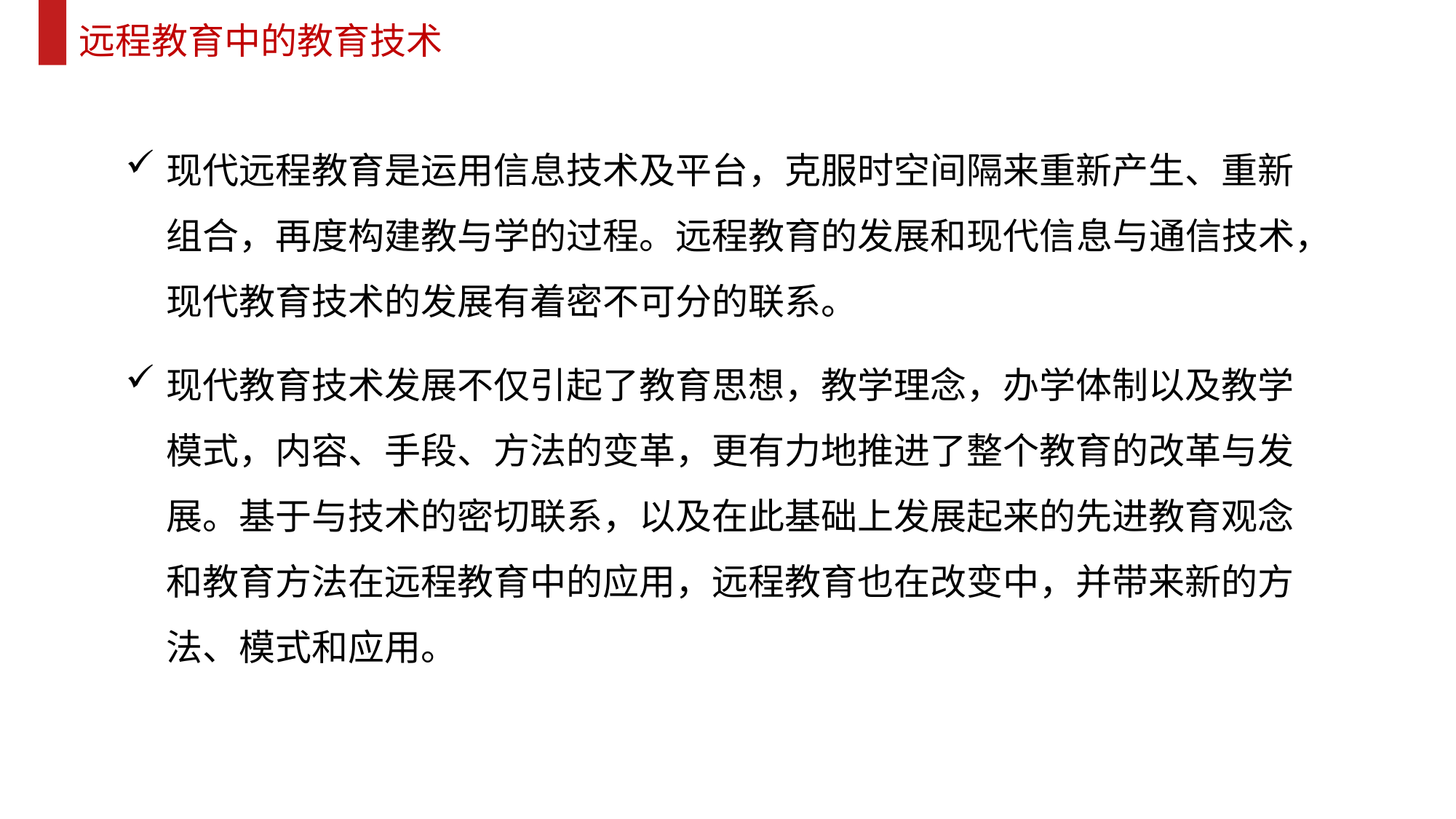

远程教育中的教育技术
现代远程教育是运用信息技术及平台，克服时空间隔来重新产生、重新组合，再度构建教与学的过程。远程教育的发展和现代信息与通信技术，现代教育技术的发展有着密不可分的联系。
现代教育技术发展不仅引起了教育思想，教学理念，办学体制以及教学模式，内容、手段、方法的变革，更有力地推进了整个教育的改革与发展。基于与技术的密切联系，以及在此基础上发展起来的先进教育观念和教育方法在远程教育中的应用，远程教育也在改变中，并带来新的方法、模式和应用。